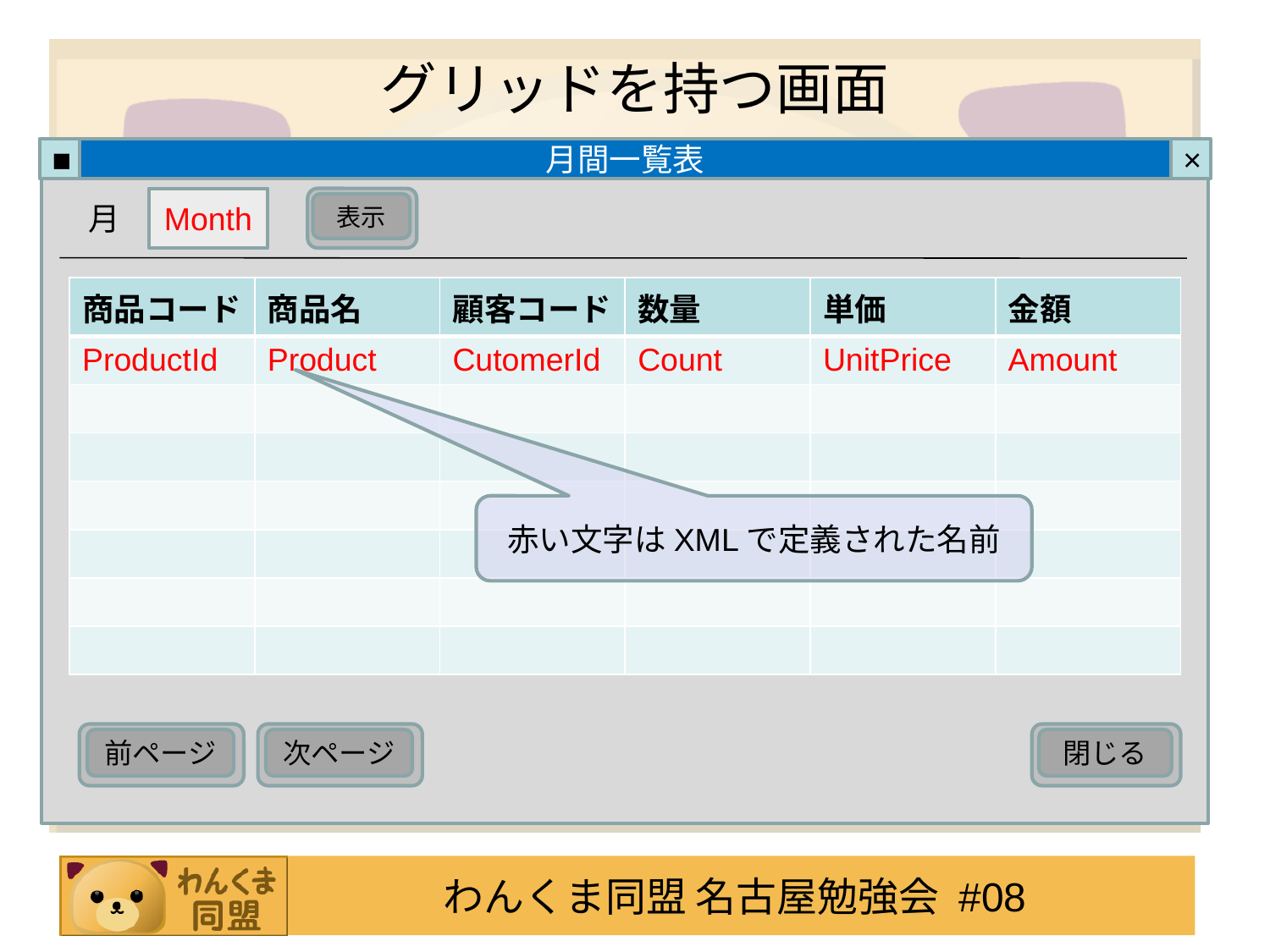

# グリッドを持つ画面
■
月間一覧表
×

Month
月

表示
| 商品コード | 商品名 | 顧客コード | 数量 | 単価 | 金額 |
| --- | --- | --- | --- | --- | --- |
| ProductId | Product | CutomerId | Count | UnitPrice | Amount |
|  |  |  |  |  |  |
|  |  |  |  |  |  |
|  |  |  |  |  |  |
|  |  |  |  |  |  |
|  |  |  |  |  |  |
|  |  |  |  |  |  |
赤い文字はXMLで定義された名前

前ページ

次ページ

閉じる